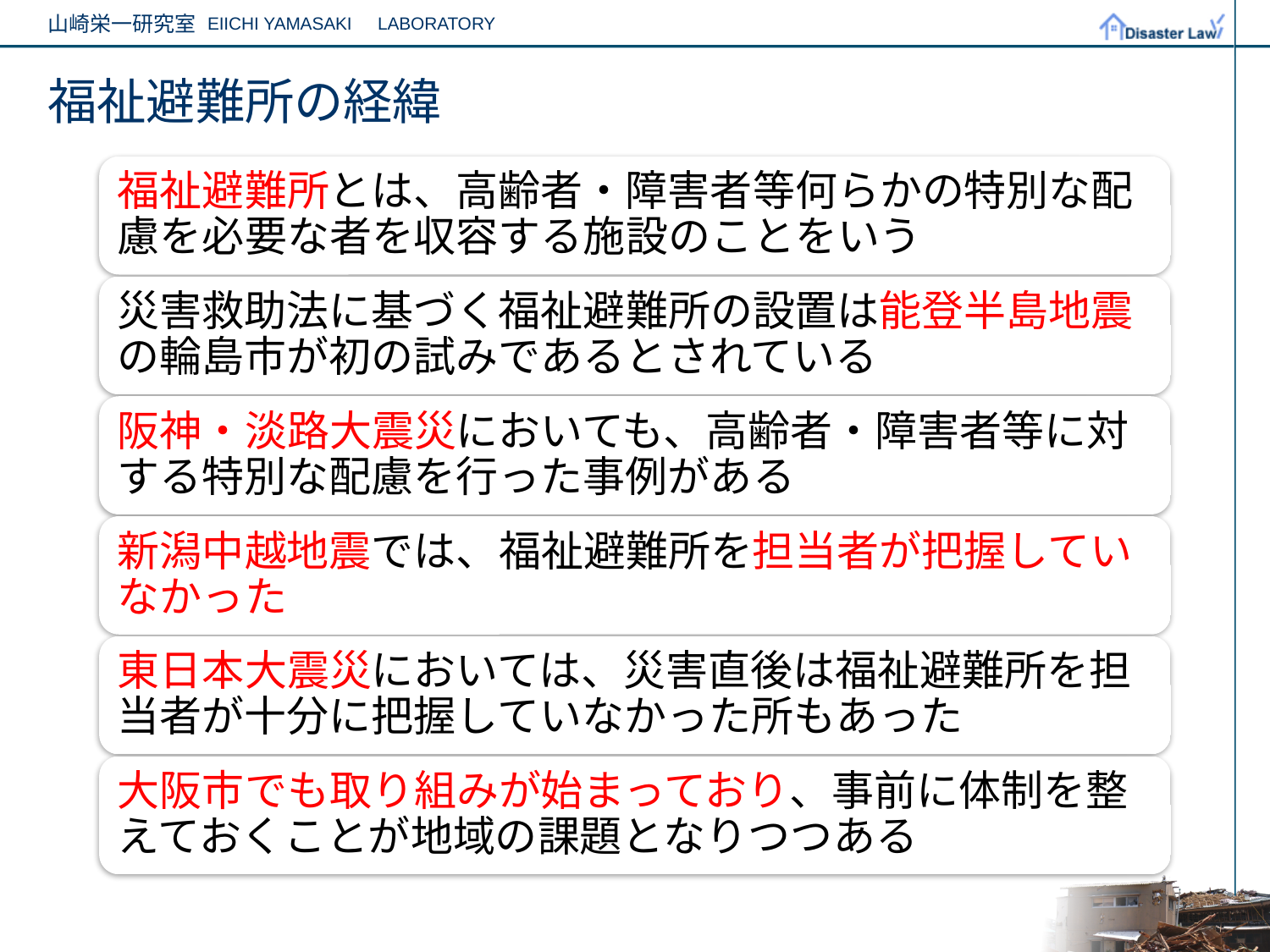

# 福祉避難所の経緯
福祉避難所とは、高齢者・障害者等何らかの特別な配慮を必要な者を収容する施設のことをいう
災害救助法に基づく福祉避難所の設置は能登半島地震の輪島市が初の試みであるとされている
阪神・淡路大震災においても、高齢者・障害者等に対する特別な配慮を行った事例がある
新潟中越地震では、福祉避難所を担当者が把握していなかった
東日本大震災においては、災害直後は福祉避難所を担当者が十分に把握していなかった所もあった
大阪市でも取り組みが始まっており、事前に体制を整えておくことが地域の課題となりつつある